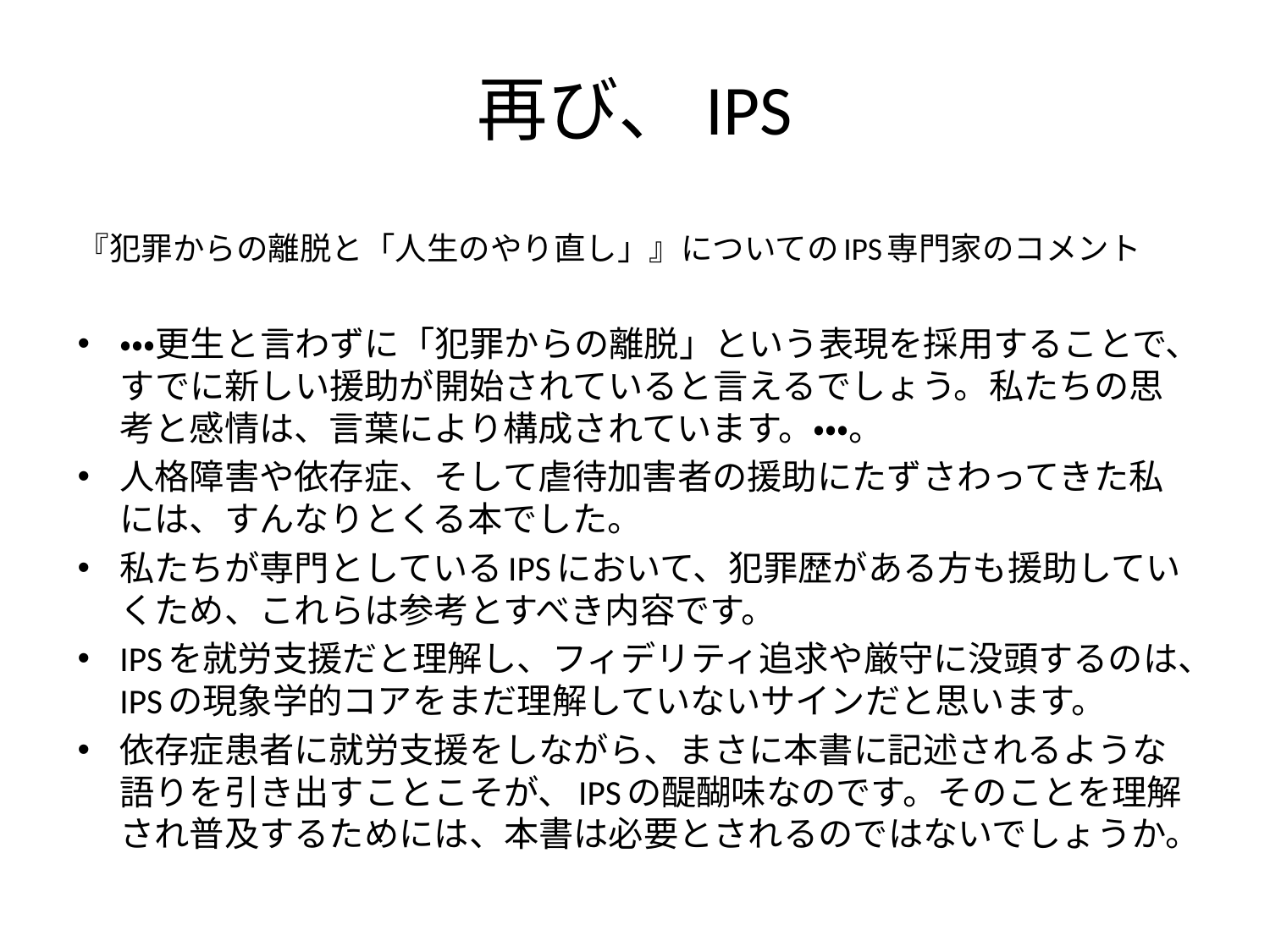

# 再び、IPS
『犯罪からの離脱と「人生のやり直し」』についてのIPS専門家のコメント

・・・更生と言わずに「犯罪からの離脱」という表現を採用することで、すでに新しい援助が開始されていると言えるでしょう。私たちの思考と感情は、言葉により構成されています。・・・。
人格障害や依存症、そして虐待加害者の援助にたずさわってきた私には、すんなりとくる本でした。
私たちが専門としているIPSにおいて、犯罪歴がある方も援助していくため、これらは参考とすべき内容です。
IPSを就労支援だと理解し、フィデリティ追求や厳守に没頭するのは、IPSの現象学的コアをまだ理解していないサインだと思います。
依存症患者に就労支援をしながら、まさに本書に記述されるような語りを引き出すことこそが、IPSの醍醐味なのです。そのことを理解され普及するためには、本書は必要とされるのではないでしょうか。